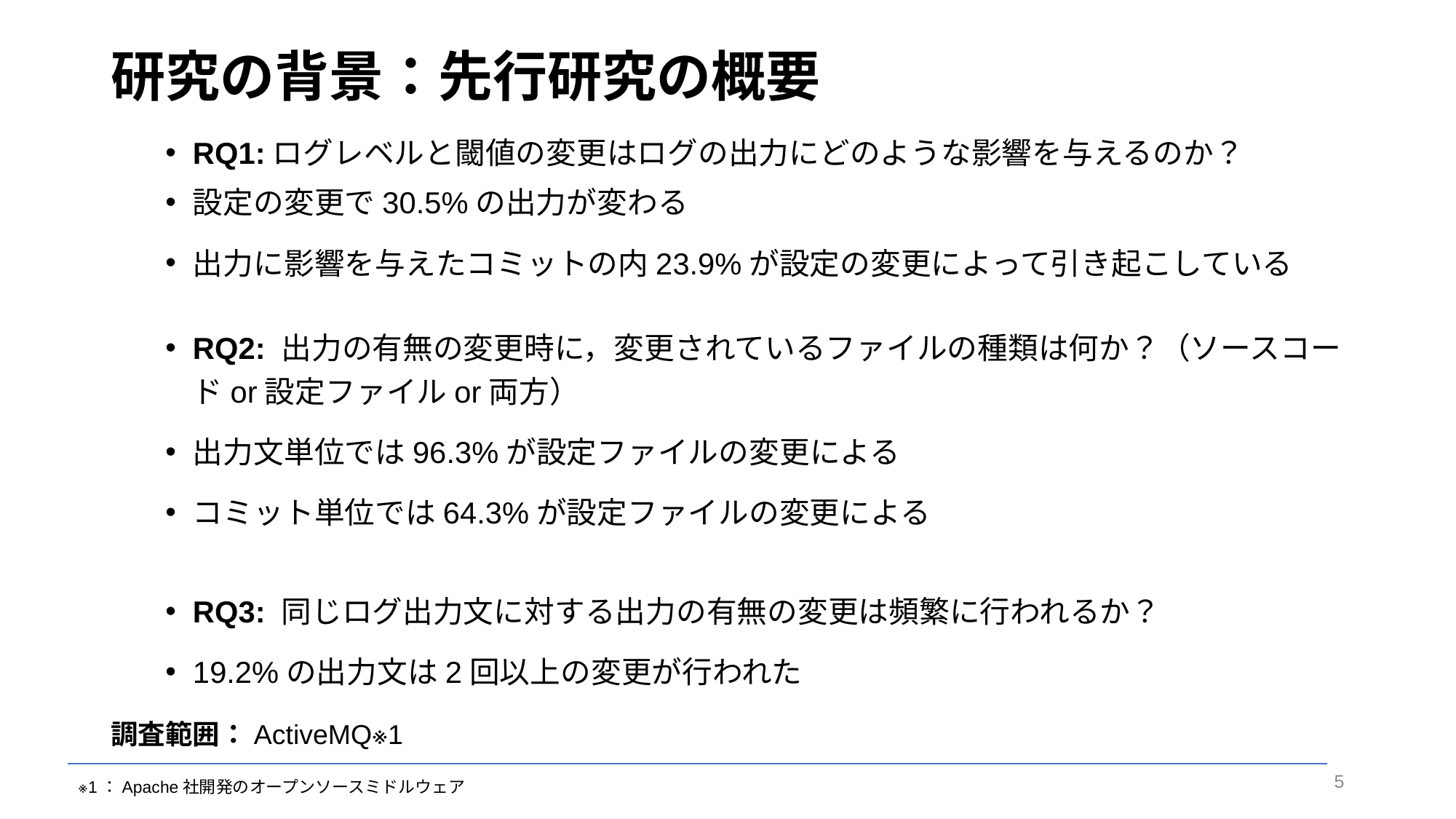

# 研究の背景：先行研究の概要
RQ1:ログレベルと閾値の変更はログの出力にどのような影響を与えるのか？
設定の変更で30.5%の出力が変わる
出力に影響を与えたコミットの内23.9%が設定の変更によって引き起こしている

RQ2: 出力の有無の変更時に，変更されているファイルの種類は何か？（ソースコードor設定ファイルor両方）
出力文単位では96.3%が設定ファイルの変更による
コミット単位では64.3%が設定ファイルの変更による

RQ3: 同じログ出力文に対する出力の有無の変更は頻繁に行われるか？
19.2%の出力文は2回以上の変更が行われた

調査範囲：ActiveMQ※1
5
※1：Apache社開発のオープンソースミドルウェア